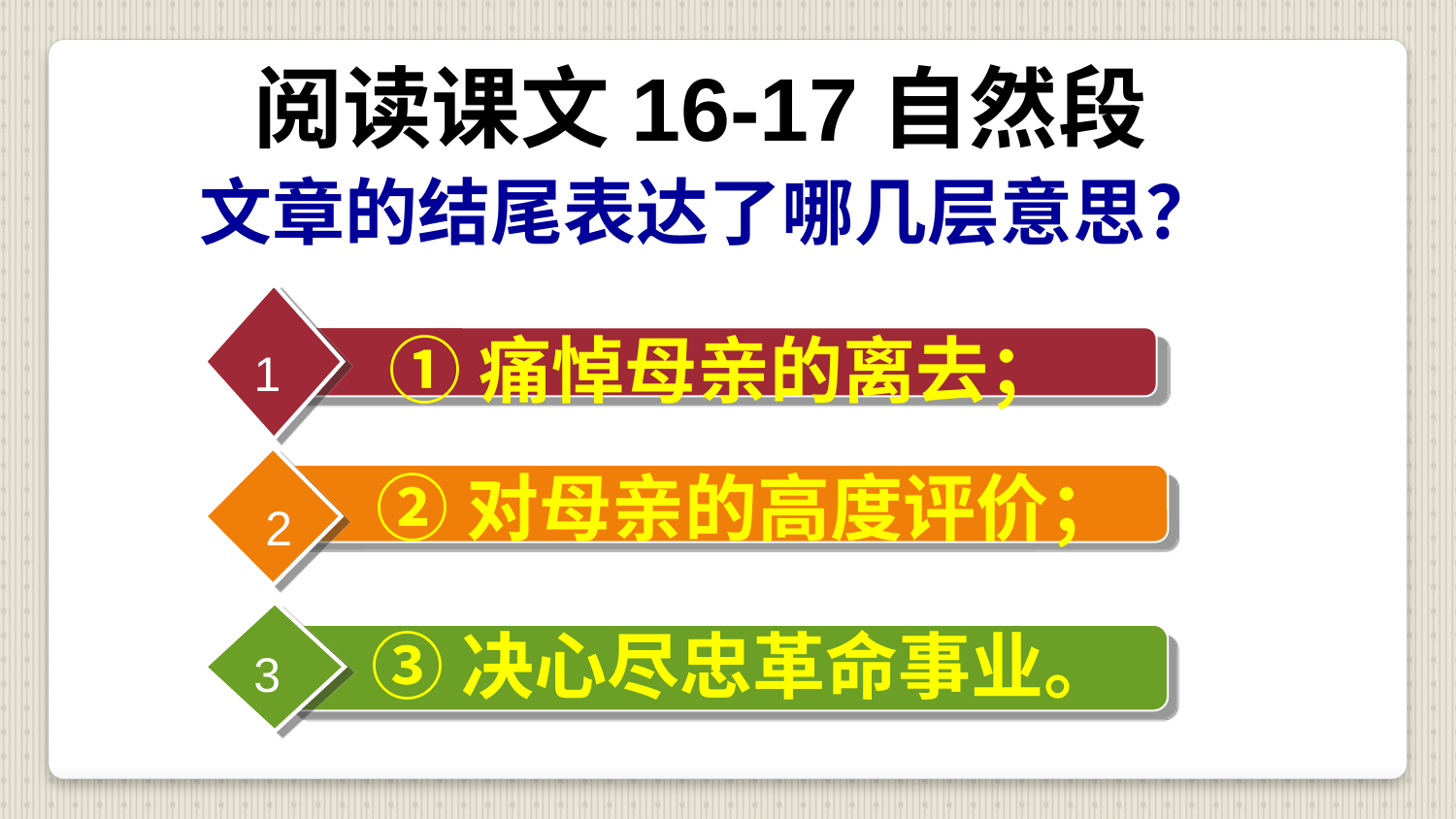

阅读课文16-17自然段
文章的结尾表达了哪几层意思？

①痛悼母亲的离去；

1

②对母亲的高度评价；

2

③决心尽忠革命事业。

3